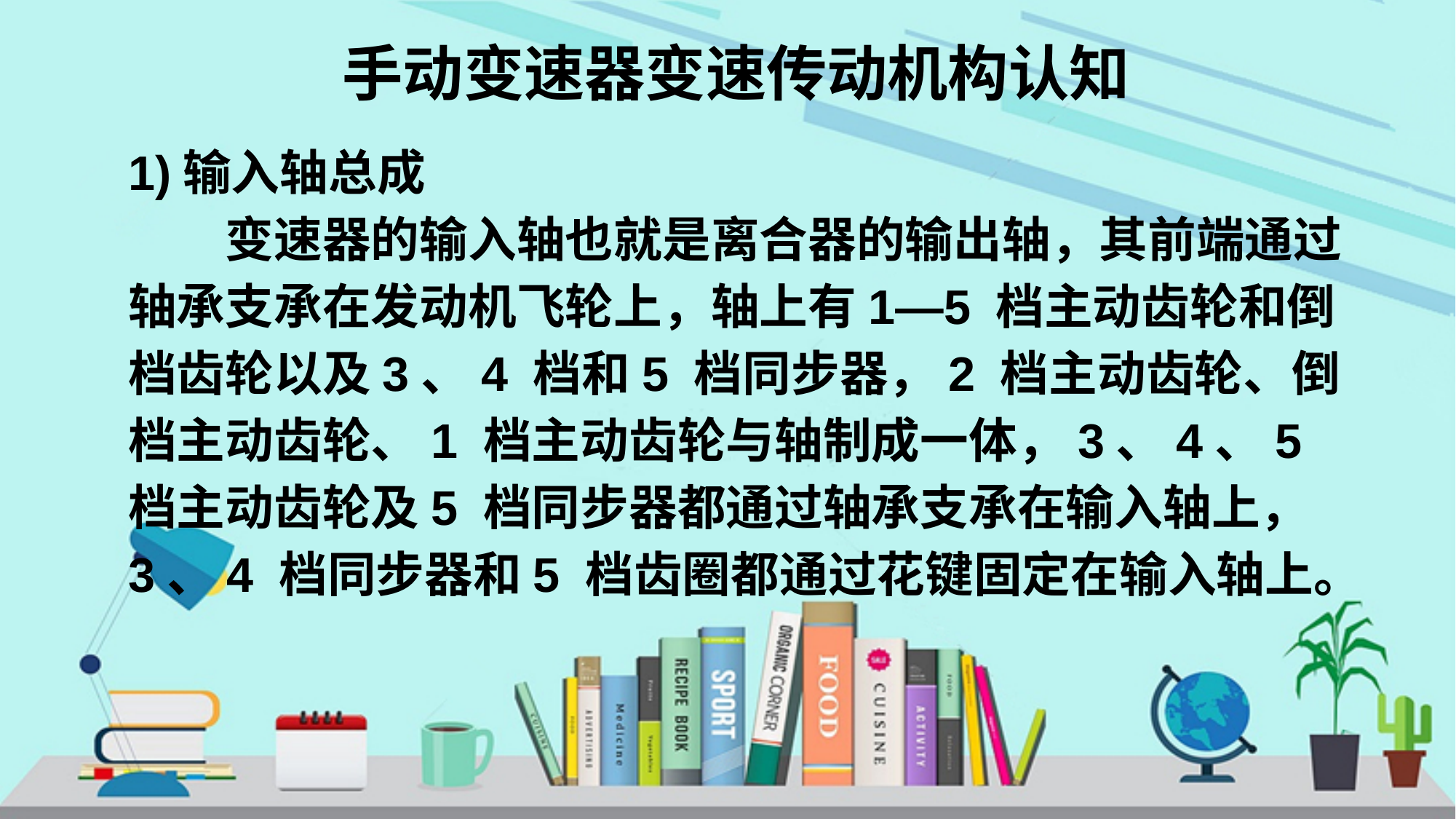

# 手动变速器变速传动机构认知
1)输入轴总成
　　变速器的输入轴也就是离合器的输出轴，其前端通过轴承支承在发动机飞轮上，轴上有1—5 档主动齿轮和倒档齿轮以及3、4 档和5 档同步器，2 档主动齿轮、倒档主动齿轮、1 档主动齿轮与轴制成一体，3、4、5 档主动齿轮及5 档同步器都通过轴承支承在输入轴上，3、4 档同步器和5 档齿圈都通过花键固定在输入轴上。